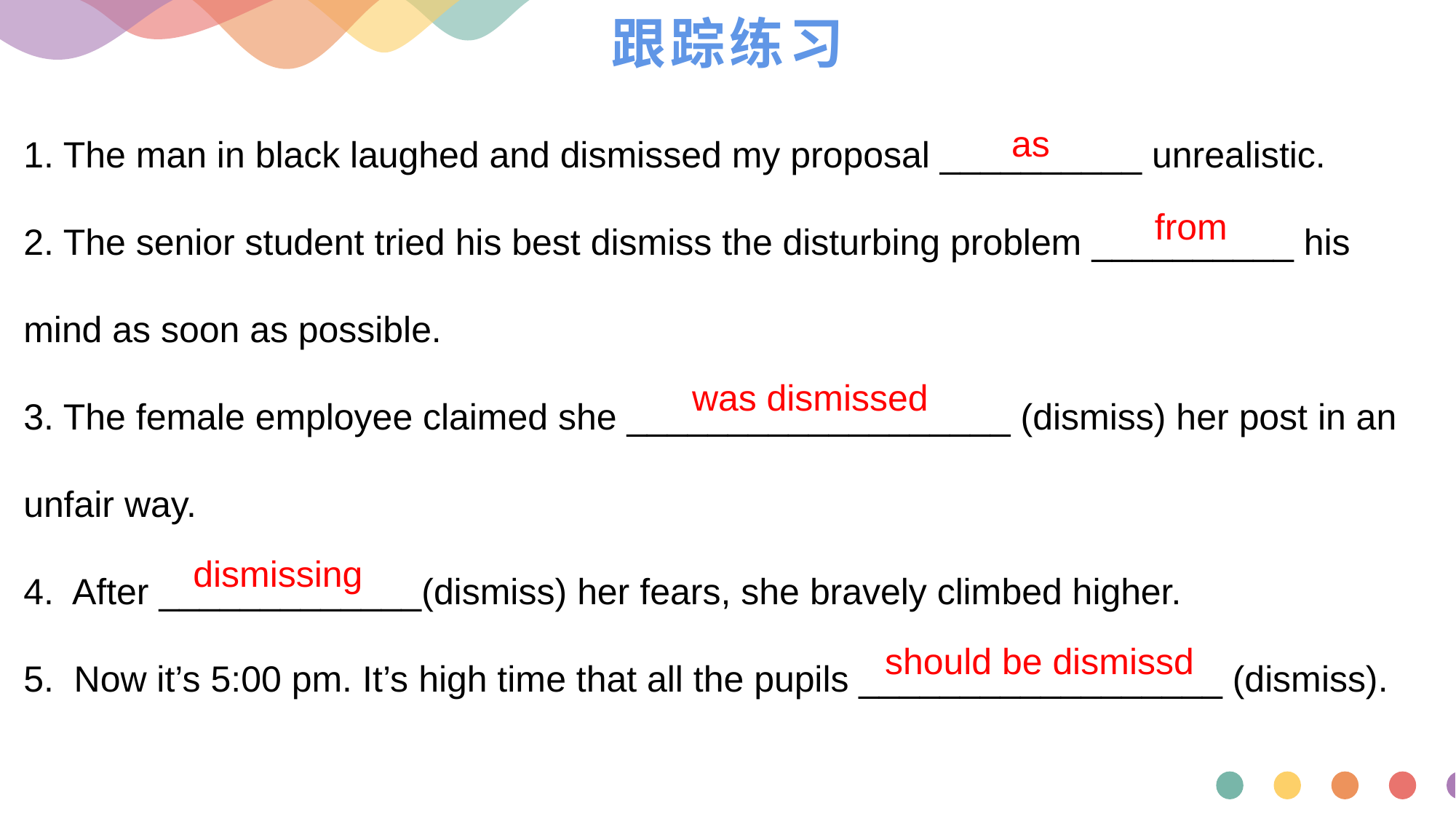

# 跟踪练习
1. The man in black laughed and dismissed my proposal __________ unrealistic.
2. The senior student tried his best dismiss the disturbing problem __________ his mind as soon as possible.
3. The female employee claimed she ___________________ (dismiss) her post in an unfair way.
4.  After _____________(dismiss) her fears, she bravely climbed higher.
5.  Now it’s 5:00 pm. It’s high time that all the pupils __________________ (dismiss).
as
 from
was dismissed
dismissing
should be dismissd